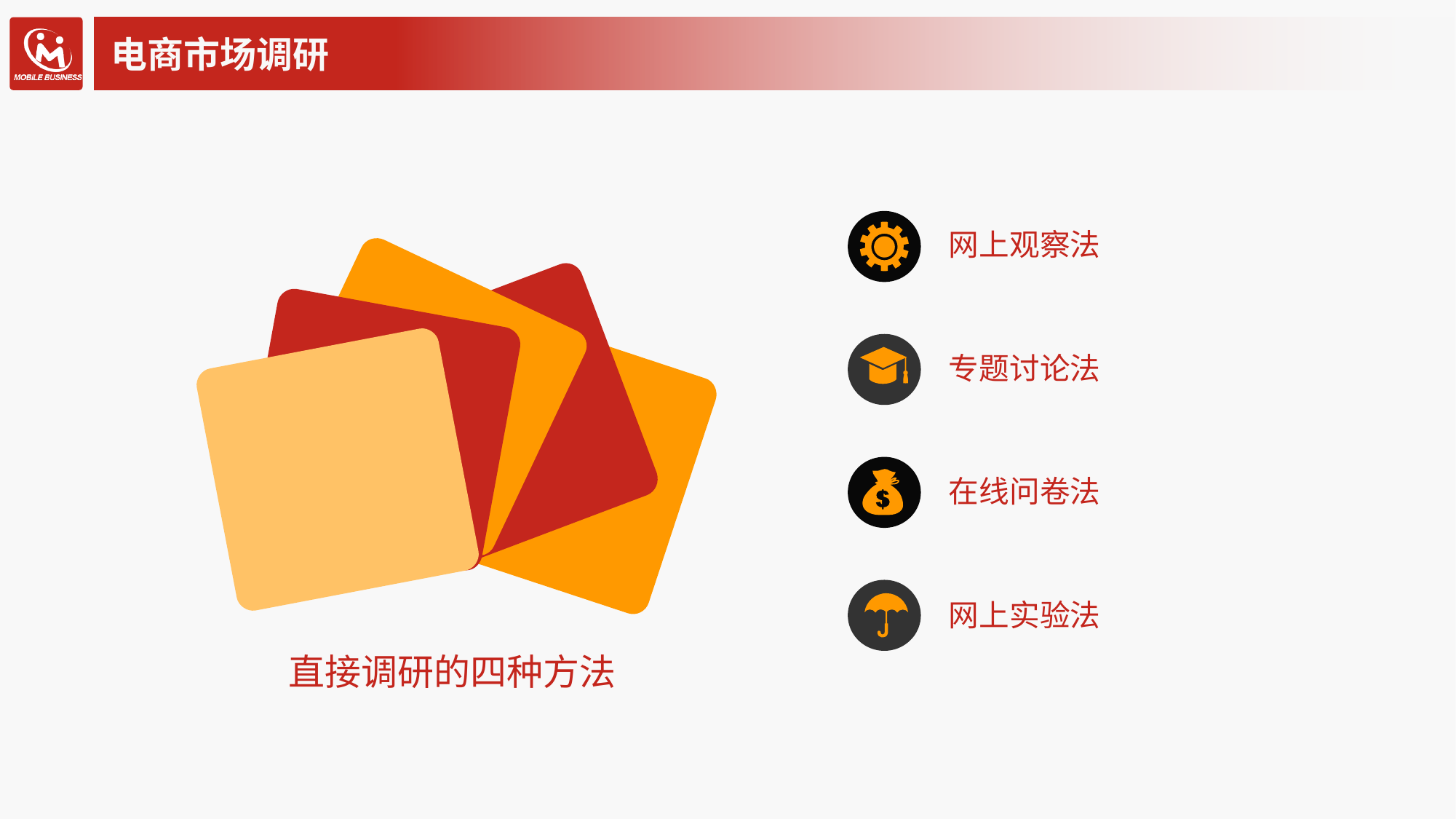

# 电商市场调研

网上观察法

专题讨论法
在线问卷法
网上实验法
直接调研的四种方法